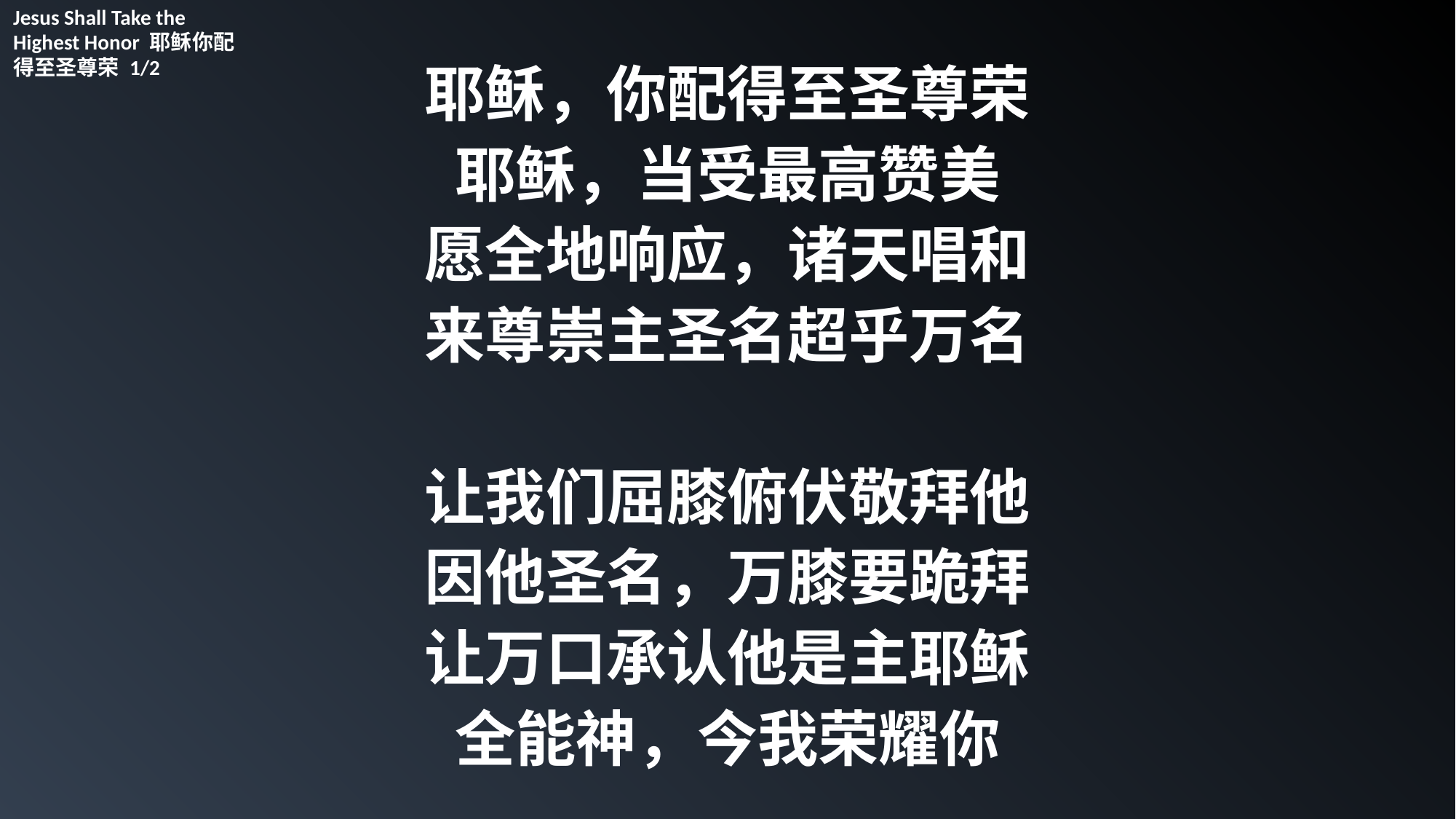

Jesus Shall Take the Highest Honor 耶稣你配得至圣尊荣 1/2
耶稣，你配得至圣尊荣
耶稣，当受最高赞美
愿全地响应，诸天唱和
来尊崇主圣名超乎万名

让我们屈膝俯伏敬拜他
因他圣名，万膝要跪拜
让万口承认他是主耶稣
全能神，今我荣耀你